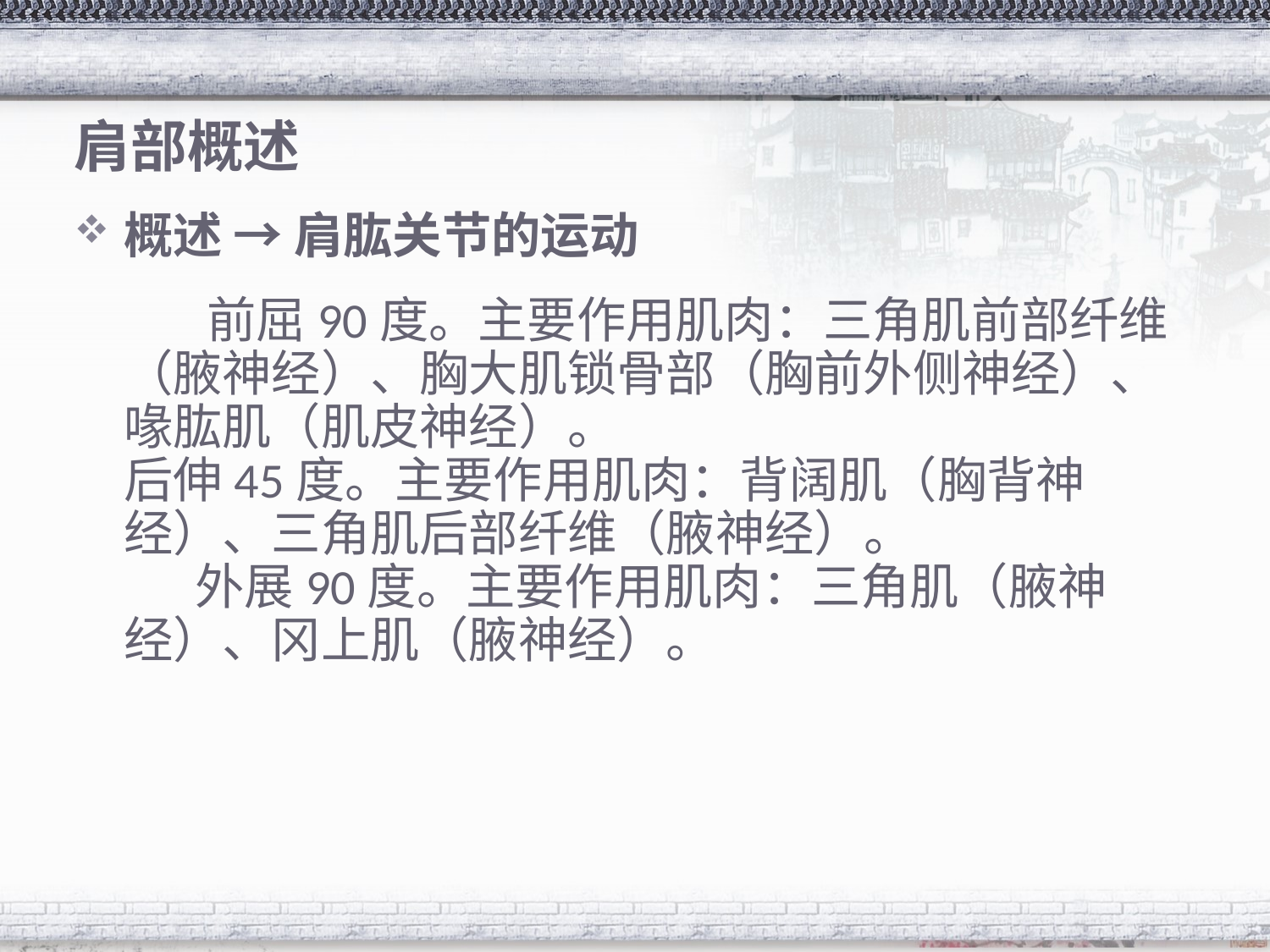

# 肩部概述
概述 → 肩肱关节的运动
           前屈90度。主要作用肌肉：三角肌前部纤维（腋神经）、胸大肌锁骨部（胸前外侧神经）、喙肱肌（肌皮神经）。
后伸45度。主要作用肌肉：背阔肌（胸背神经）、三角肌后部纤维（腋神经）。
　  外展90度。主要作用肌肉：三角肌（腋神经）、冈上肌（腋神经）。